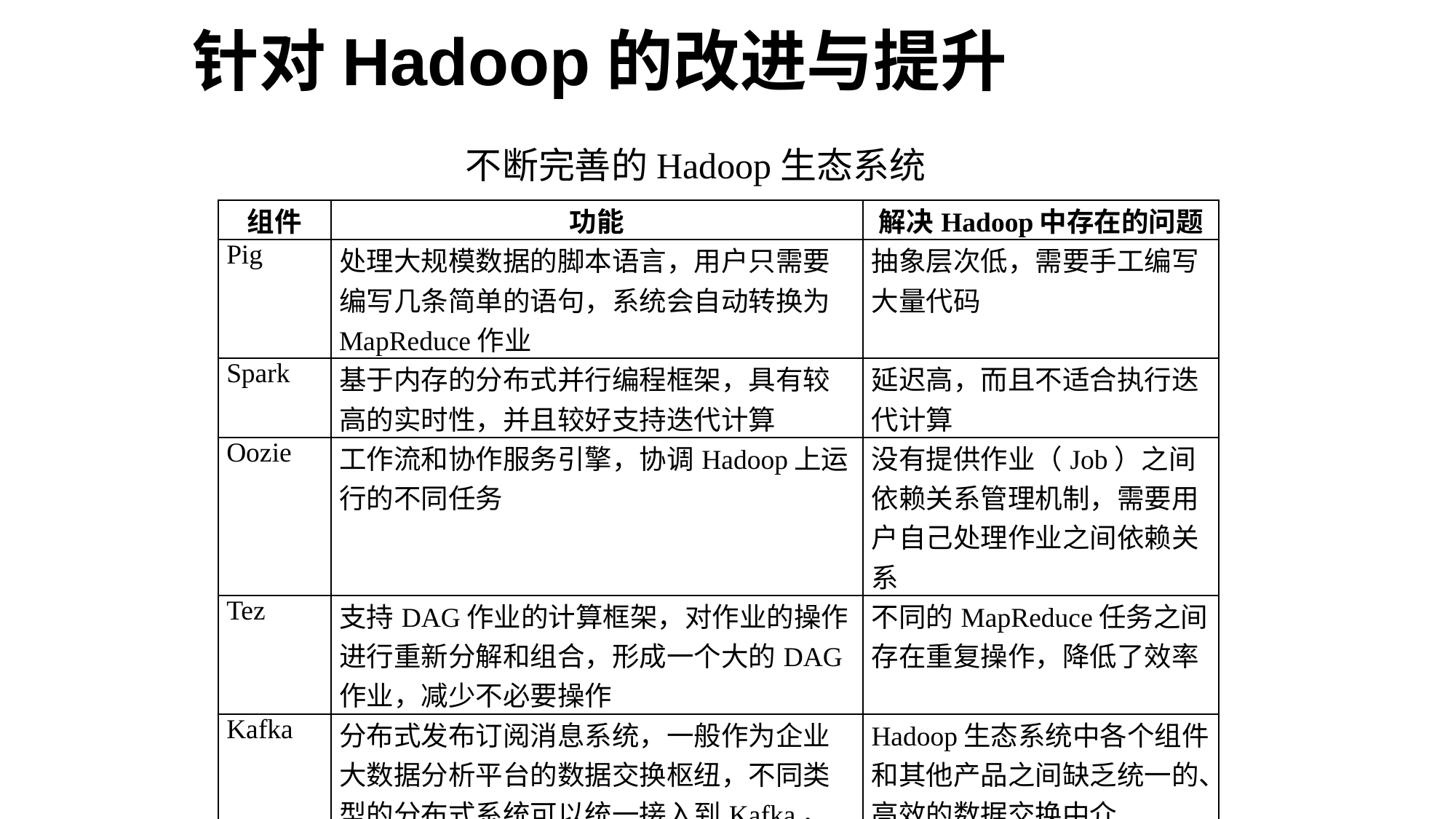

# 针对Hadoop的改进与提升
不断完善的Hadoop生态系统
| 组件 | 功能 | 解决Hadoop中存在的问题 |
| --- | --- | --- |
| Pig | 处理大规模数据的脚本语言，用户只需要编写几条简单的语句，系统会自动转换为MapReduce作业 | 抽象层次低，需要手工编写大量代码 |
| Spark | 基于内存的分布式并行编程框架，具有较高的实时性，并且较好支持迭代计算 | 延迟高，而且不适合执行迭代计算 |
| Oozie | 工作流和协作服务引擎，协调Hadoop上运行的不同任务 | 没有提供作业（Job）之间依赖关系管理机制，需要用户自己处理作业之间依赖关系 |
| Tez | 支持DAG作业的计算框架，对作业的操作进行重新分解和组合，形成一个大的DAG作业，减少不必要操作 | 不同的MapReduce任务之间存在重复操作，降低了效率 |
| Kafka | 分布式发布订阅消息系统，一般作为企业大数据分析平台的数据交换枢纽，不同类型的分布式系统可以统一接入到Kafka，实现和Hadoop各个组件之间的不同类型数据的实时高效交换 | Hadoop生态系统中各个组件和其他产品之间缺乏统一的、高效的数据交换中介 |